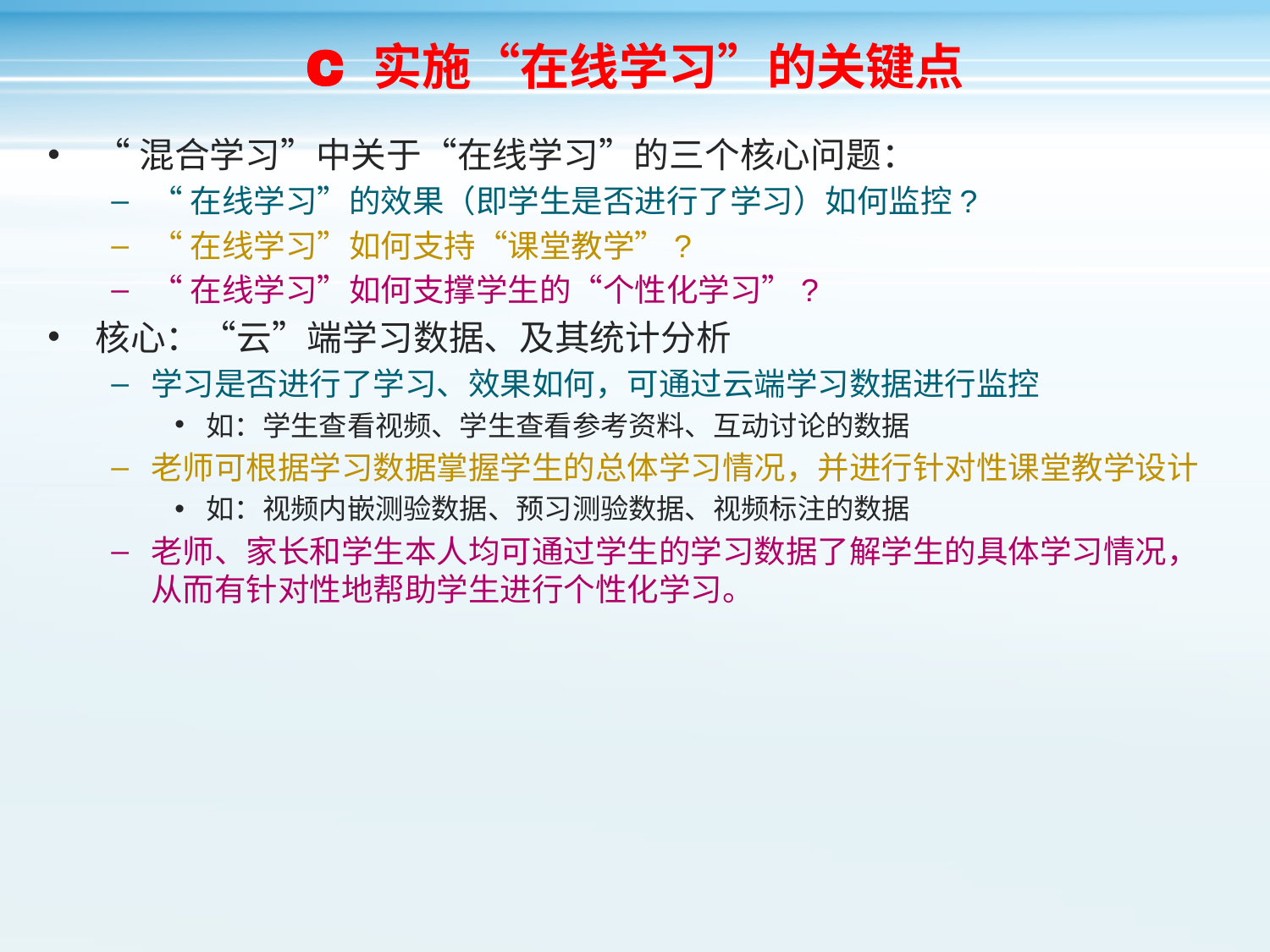

# C 实施“在线学习”的关键点
“混合学习”中关于“在线学习”的三个核心问题：
“在线学习”的效果（即学生是否进行了学习）如何监控?
“在线学习”如何支持“课堂教学”?
“在线学习”如何支撑学生的“个性化学习”?
核心：“云”端学习数据、及其统计分析
学习是否进行了学习、效果如何，可通过云端学习数据进行监控
如：学生查看视频、学生查看参考资料、互动讨论的数据
老师可根据学习数据掌握学生的总体学习情况，并进行针对性课堂教学设计
如：视频内嵌测验数据、预习测验数据、视频标注的数据
老师、家长和学生本人均可通过学生的学习数据了解学生的具体学习情况，从而有针对性地帮助学生进行个性化学习。